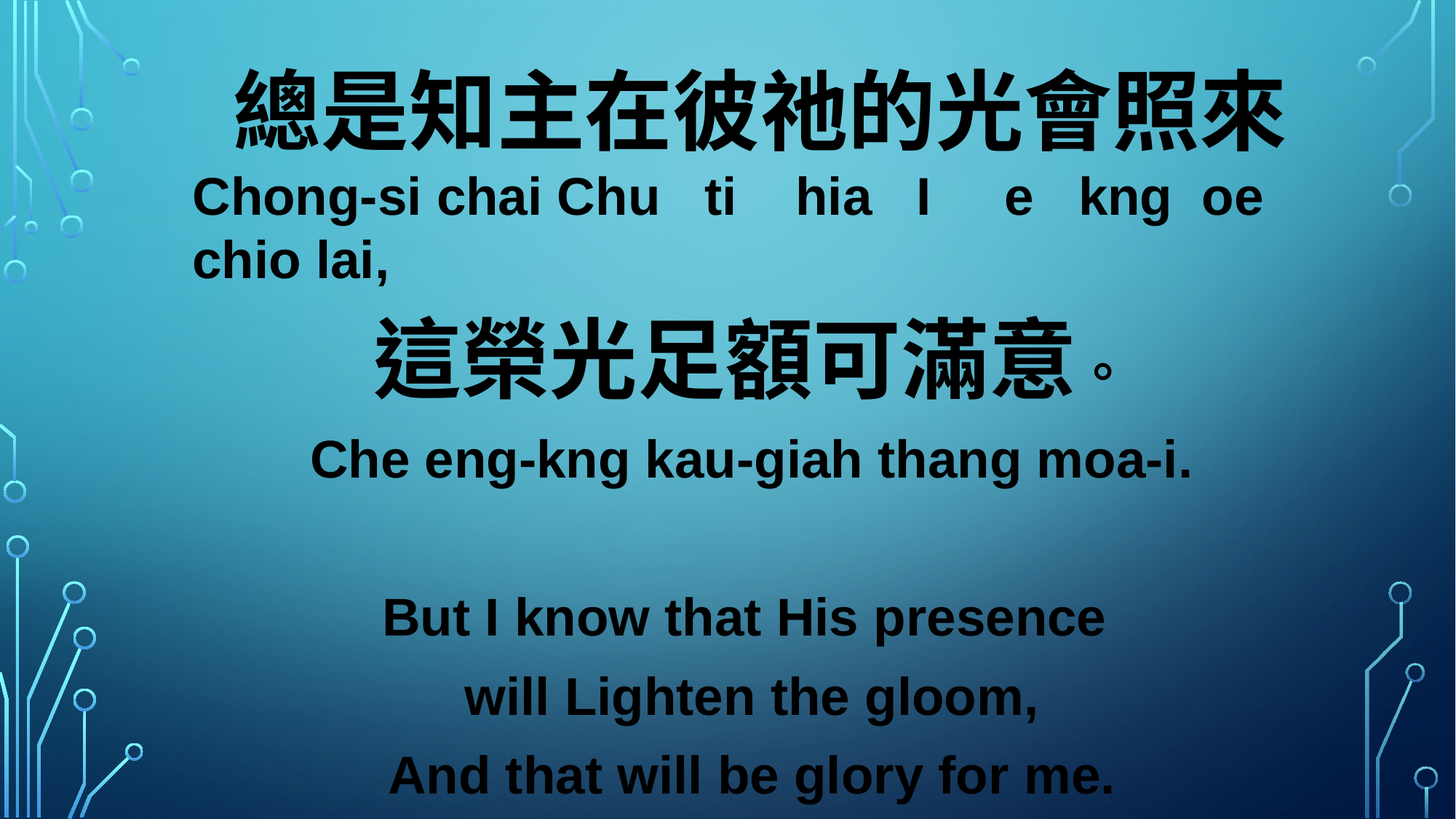

總是知主在彼祂的光會照來Chong-si chai Chu   ti    hia   I     e   kng  oe chio lai,
這榮光足額可滿意。
Che eng-kng kau-giah thang moa-i.

But I know that His presence
will Lighten the gloom,
And that will be glory for me.